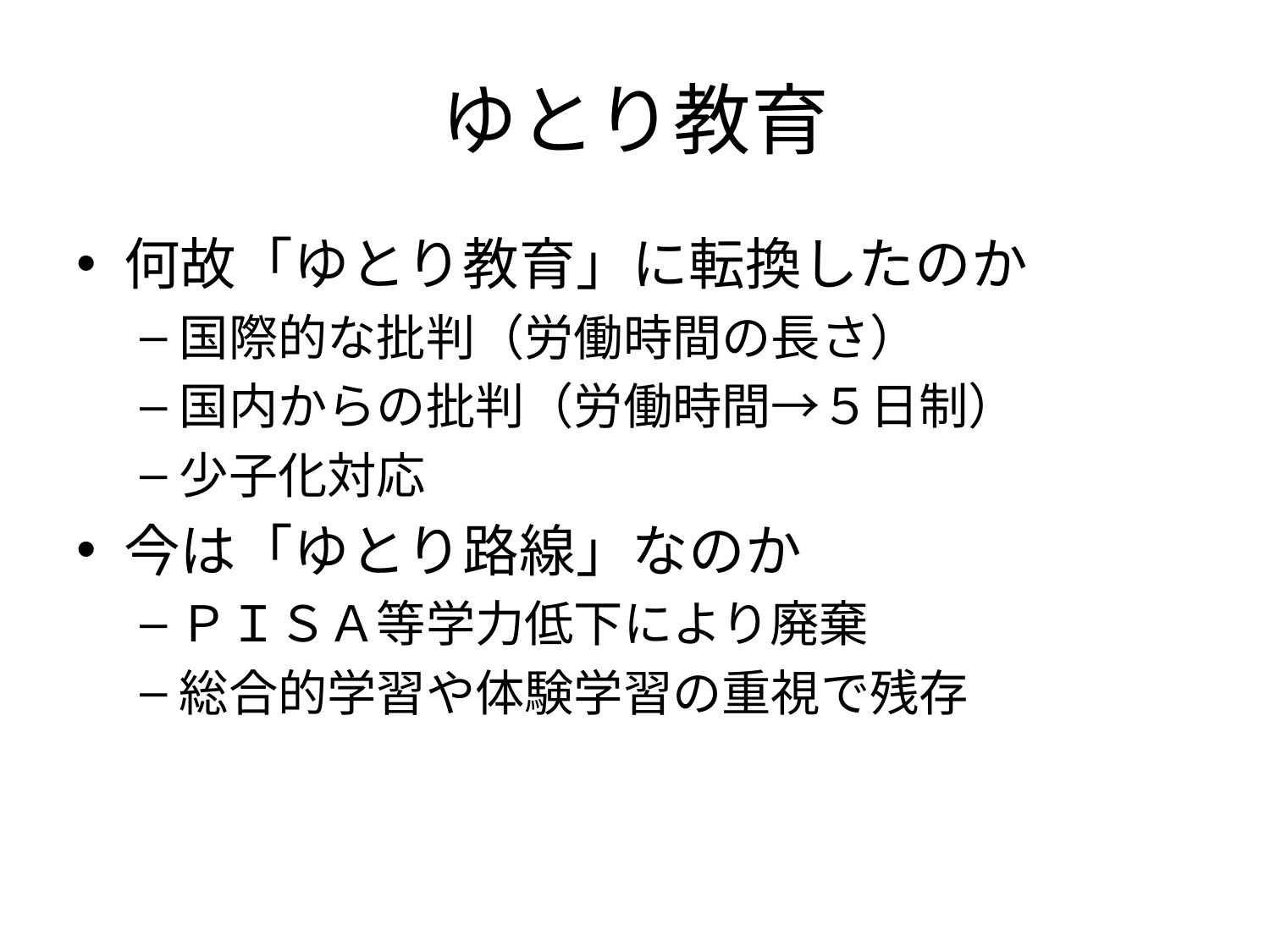

# ゆとり教育
何故「ゆとり教育」に転換したのか
国際的な批判（労働時間の長さ）
国内からの批判（労働時間→５日制）
少子化対応
今は「ゆとり路線」なのか
ＰＩＳＡ等学力低下により廃棄
総合的学習や体験学習の重視で残存